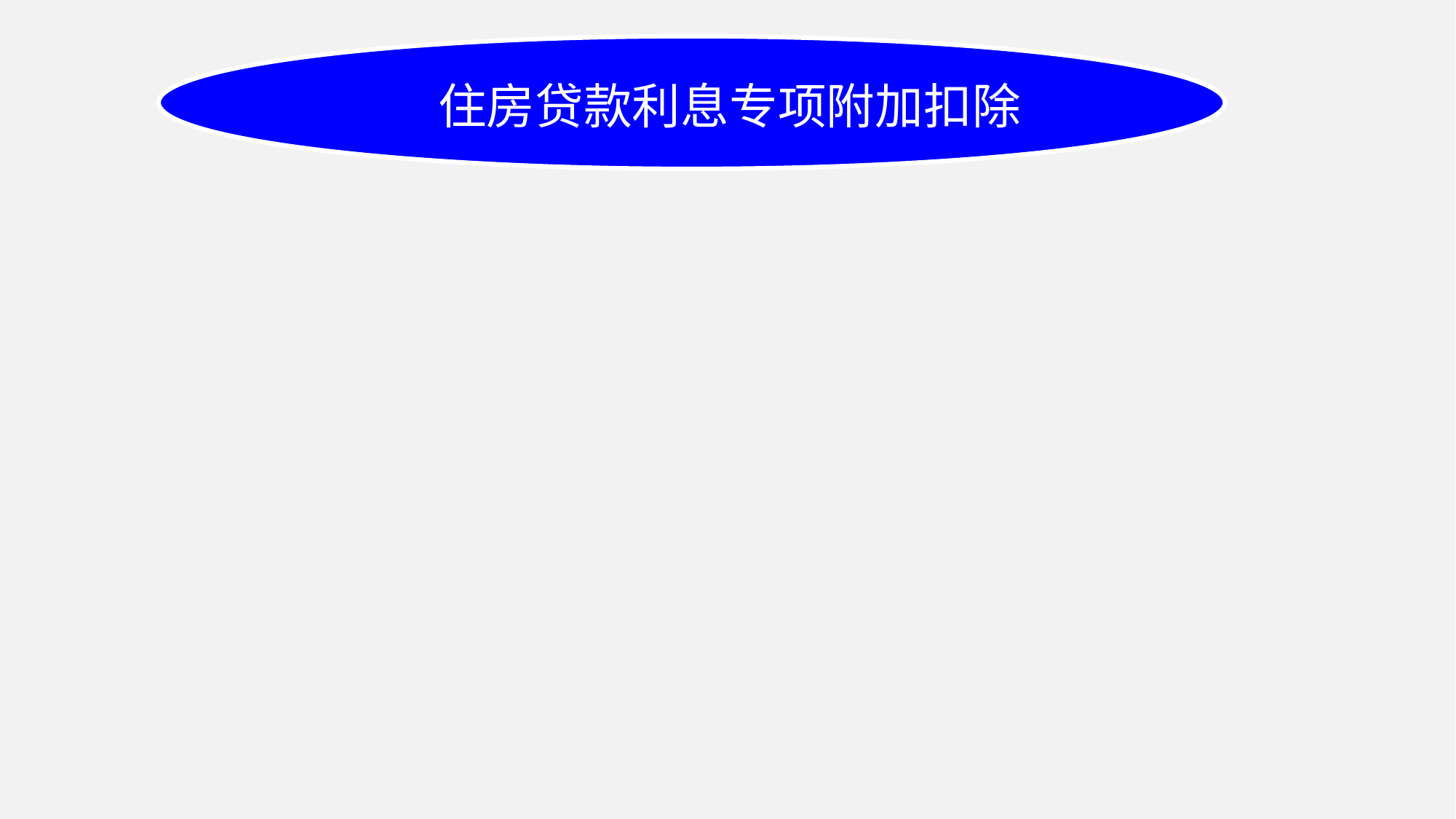

4.扣除时间：为贷款合同约定开始还款的当月至贷款全部归还或贷款合同终止的当月。

5.扣除期限最长不超过240个月。

    住房贷款利息专项附加扣除